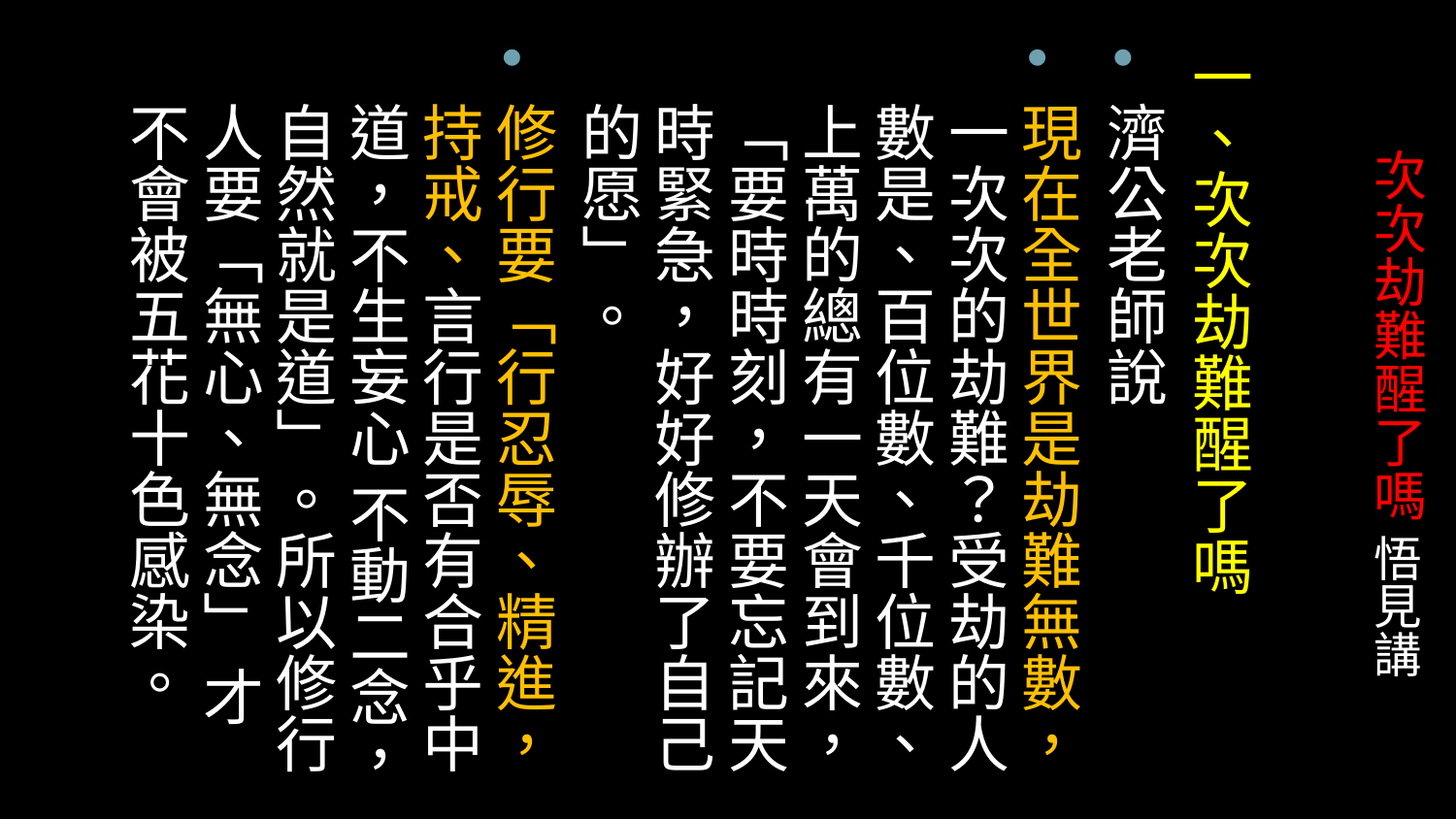

一、次次劫難醒了嗎
濟公老師說
現在全世界是劫難無數， 一次次的劫難？受劫的人數是、百位數、千位數、上萬的總有一天會到來，「要時時刻，不要忘記天時緊急，好好修辦了自己的愿」。
修行要「行忍辱、精進，持戒、言行是否有合乎中道，不生妄心 不動二念，自然就是道」。所以修行人要「無心、無念」 才不會被五花十色感染。

# 次次劫難醒了嗎 悟見講